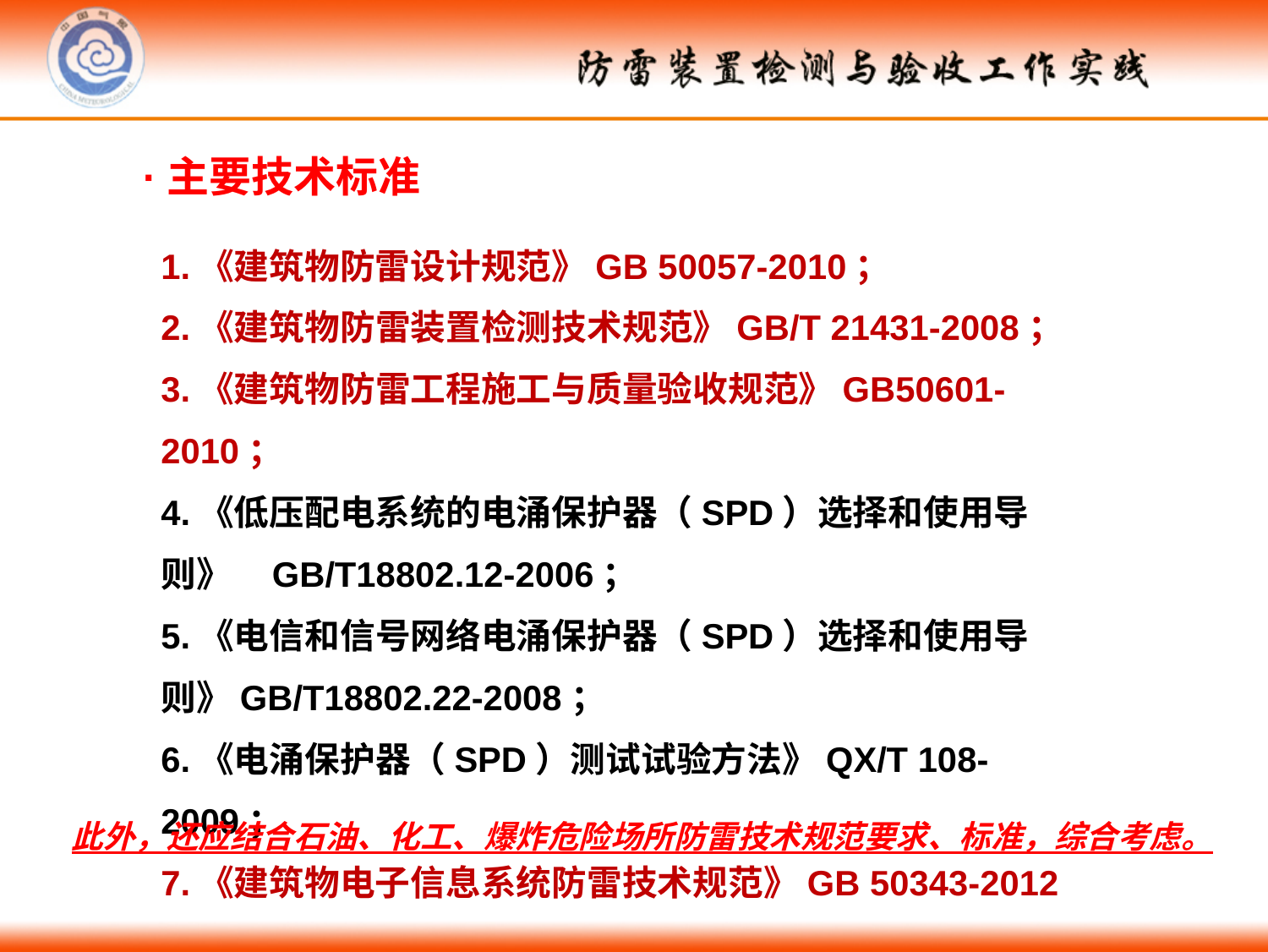

·主要技术标准
1.《建筑物防雷设计规范》GB 50057-2010；
2.《建筑物防雷装置检测技术规范》GB/T 21431-2008；
3.《建筑物防雷工程施工与质量验收规范》GB50601-2010；
4.《低压配电系统的电涌保护器（SPD）选择和使用导则》    GB/T18802.12-2006；
5.《电信和信号网络电涌保护器（SPD）选择和使用导则》GB/T18802.22-2008；
6.《电涌保护器（SPD）测试试验方法》QX/T 108-2009；
7.《建筑物电子信息系统防雷技术规范》GB 50343-2012
此外，还应结合石油、化工、爆炸危险场所防雷技术规范要求、标准，综合考虑。